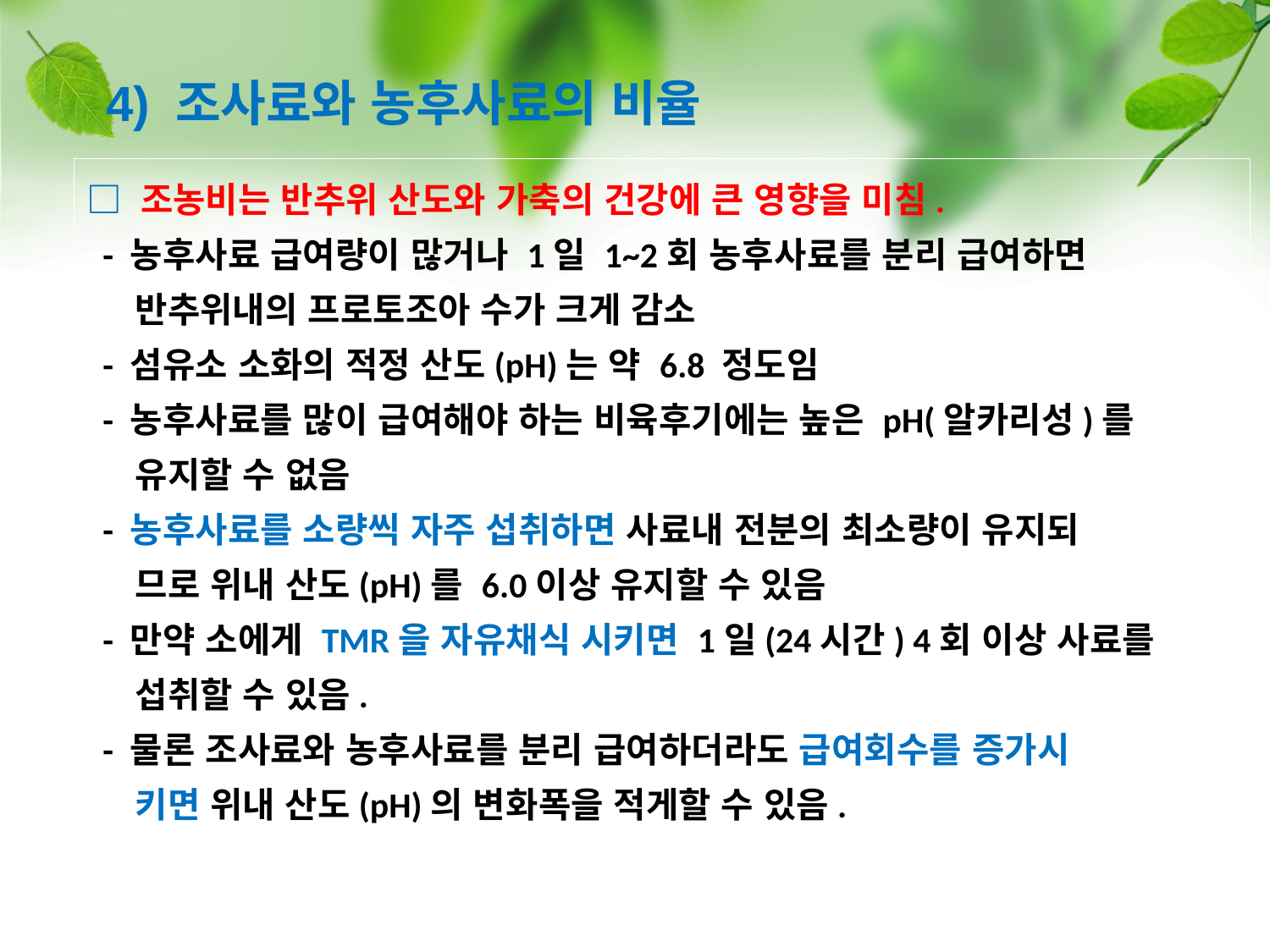

4) 조사료와 농후사료의 비율
□ 조농비는 반추위 산도와 가축의 건강에 큰 영향을 미침.
  - 농후사료 급여량이 많거나 1일 1~2회 농후사료를 분리 급여하면
    반추위내의 프로토조아 수가 크게 감소
  - 섬유소 소화의 적정 산도(pH)는 약 6.8 정도임
  - 농후사료를 많이 급여해야 하는 비육후기에는 높은 pH(알카리성)를
    유지할 수 없음
  - 농후사료를 소량씩 자주 섭취하면 사료내 전분의 최소량이 유지되
    므로 위내 산도(pH)를 6.0이상 유지할 수 있음
  - 만약 소에게 TMR을 자유채식 시키면 1일(24시간) 4회 이상 사료를
    섭취할 수 있음.
  - 물론 조사료와 농후사료를 분리 급여하더라도 급여회수를 증가시
    키면 위내 산도(pH)의 변화폭을 적게할 수 있음.